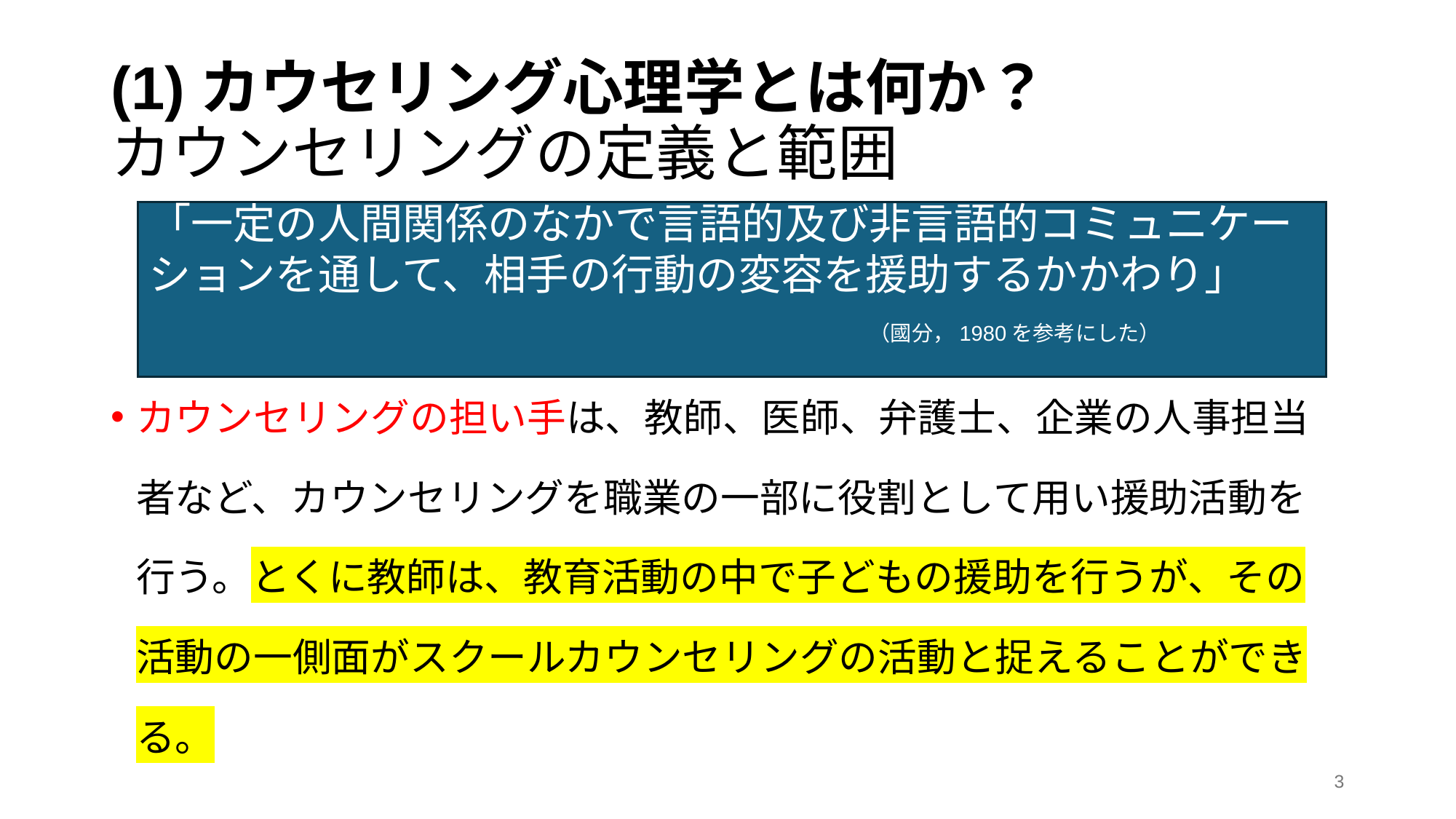

# (1)カウセリング心理学とは何か？　 カウンセリングの定義と範囲
「一定の人間関係のなかで言語的及び非言語的コミュニケーションを通して、相手の行動の変容を援助するかかわり」　　　　　　　　　　　　　　　　　　（國分，1980を参考にした）

カウンセリングの担い手は、教師、医師、弁護士、企業の人事担当者など、カウンセリングを職業の一部に役割として用い援助活動を行う。とくに教師は、教育活動の中で子どもの援助を行うが、その活動の一側面がスクールカウンセリングの活動と捉えることができる。

3